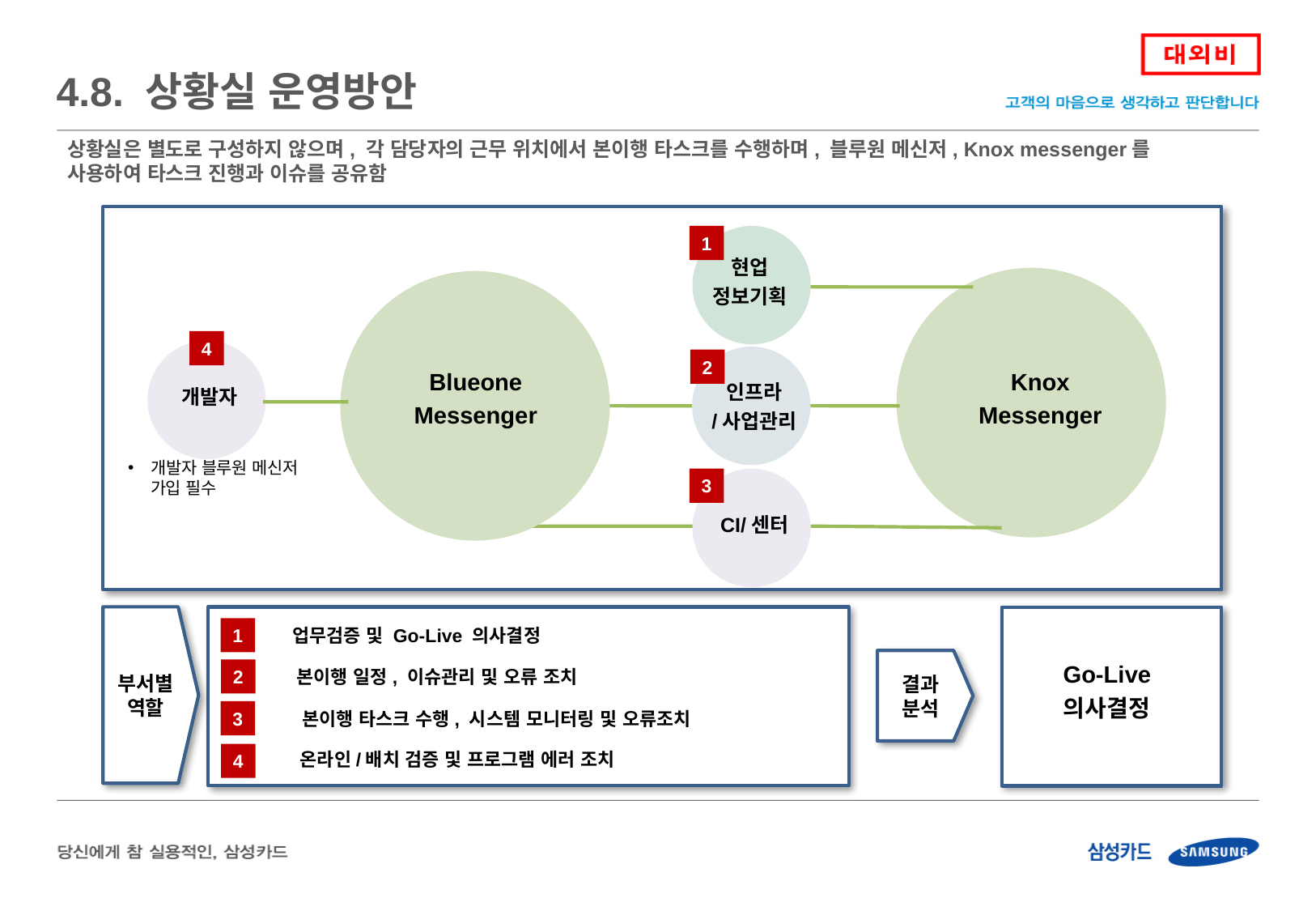

4.8. 상황실 운영방안
상황실은 별도로 구성하지 않으며, 각 담당자의 근무 위치에서 본이행 타스크를 수행하며, 블루원 메신저, Knox messenger를 사용하여 타스크 진행과 이슈를 공유함

1

현업
정보기획

4

2
Blueone
Messenger
Knox
Messenger
개발자
인프라
/사업관리

개발자 블루원 메신저
    가입 필수
3

CI/센터

부서별
역할

1
업무검증 및 Go-Live 의사결정
결과
분석
2
본이행 일정, 이슈관리 및 오류 조치
Go-Live
의사결정
3
본이행 타스크 수행, 시스템 모니터링 및 오류조치
온라인/배치 검증 및 프로그램 에러 조치
4